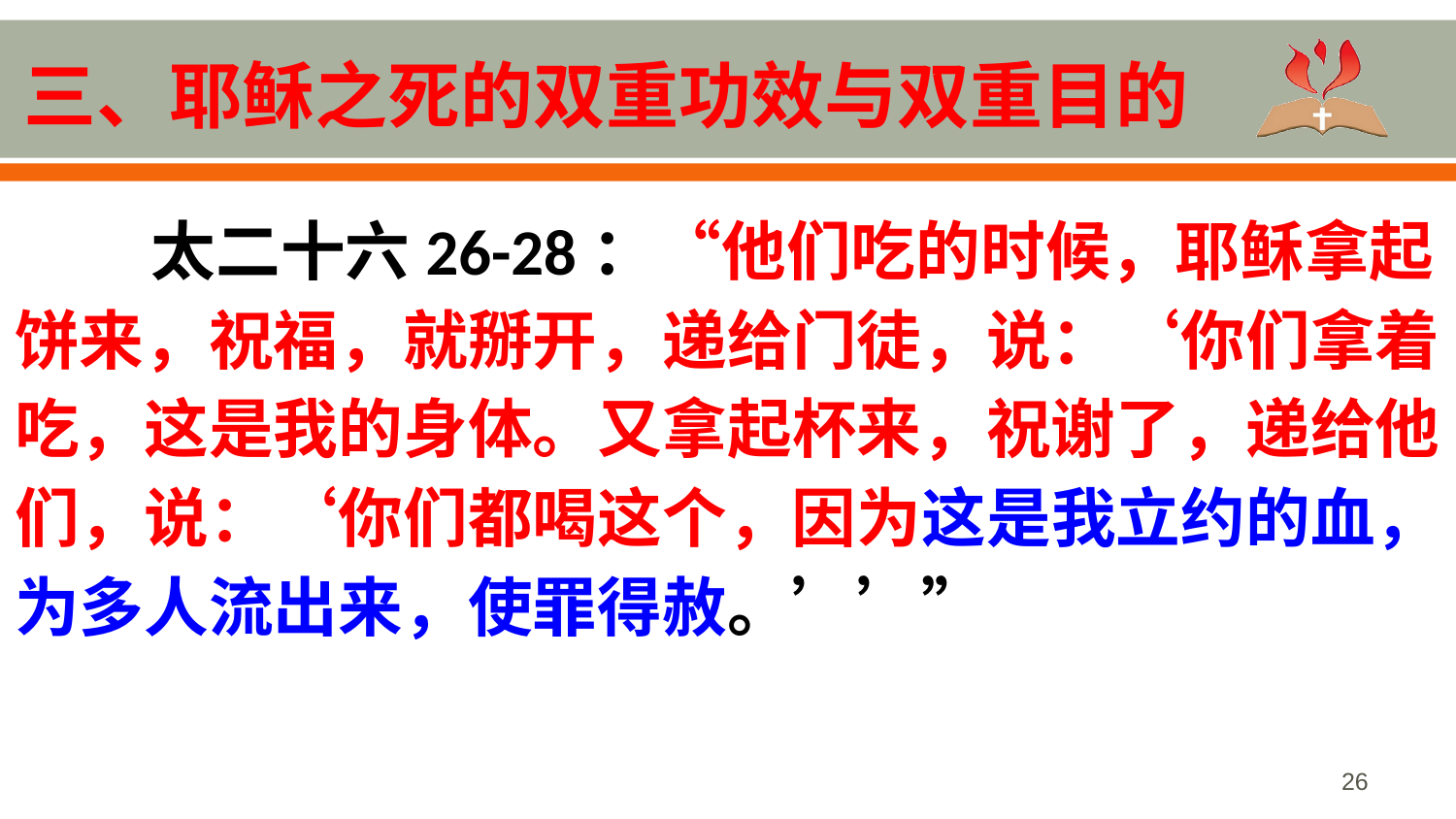

# 三、耶稣之死的双重功效与双重目的
太二十六26-28：“他们吃的时候，耶稣拿起饼来，祝福，就掰开，递给门徒，说：‘你们拿着吃，这是我的身体。又拿起杯来，祝谢了，递给他们，说：‘你们都喝这个，因为这是我立约的血，为多人流出来，使罪得赦。’’”

26